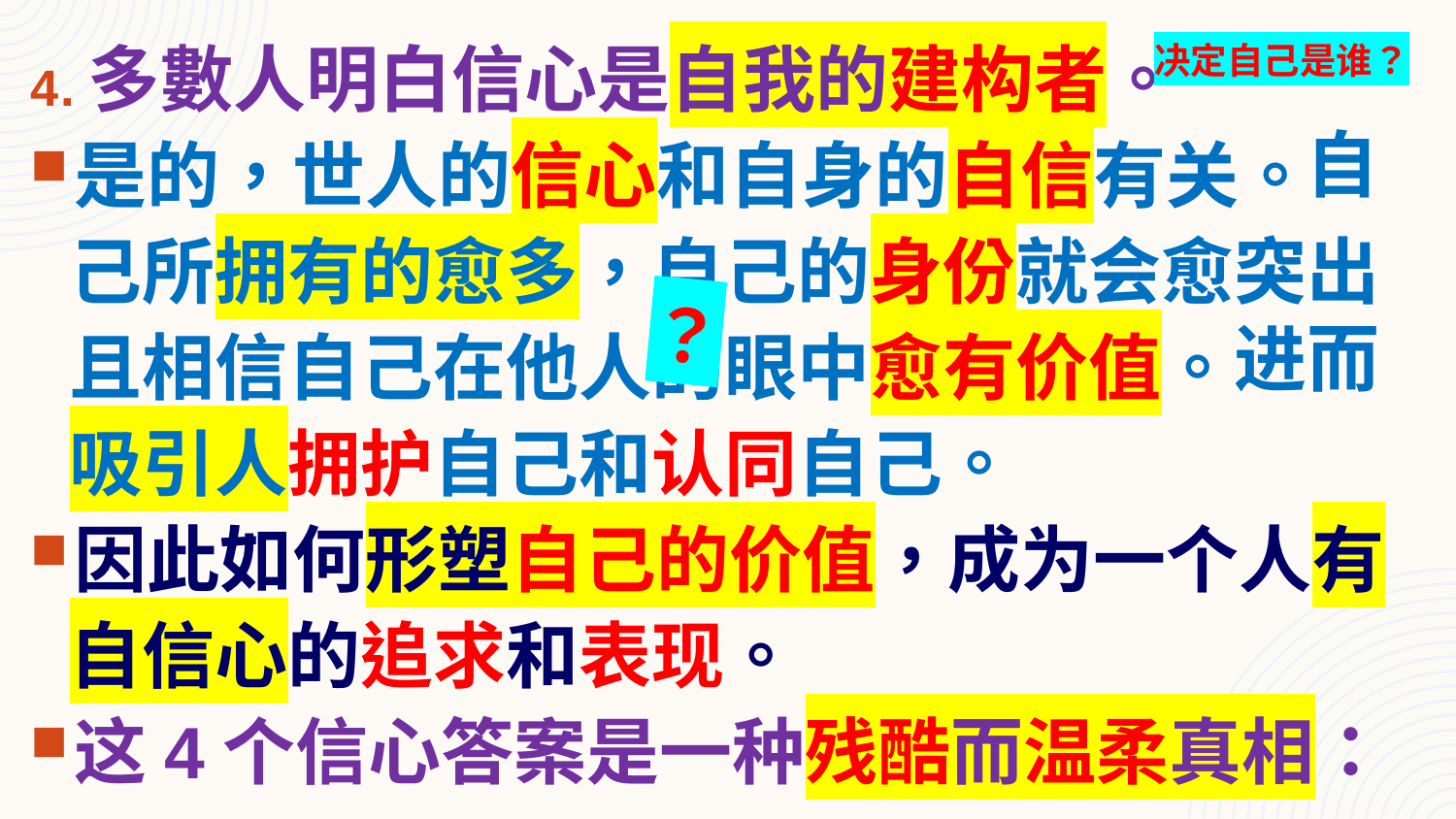

多數人明白信心是自我的建构者。
是的，世人的信心和自身的自信有关。
己所拥有的愈多，自己的身份就会愈突出
且相信自己在他人的眼中愈有价值。
吸引人拥护自己和认同自己。
因此如何形塑自己的价值，成为一个人有
自信心的追求和表现。
这4个信心答案是一种残酷而温柔真相：
决定自己是谁？
自
信心从来不是「保证结果」，而是「敢于面对任何结果」的勇气。AI明说：信心真正的地位，不在于让你避开风浪，而在于让你在风浪中仍能掌舵。
？
进而